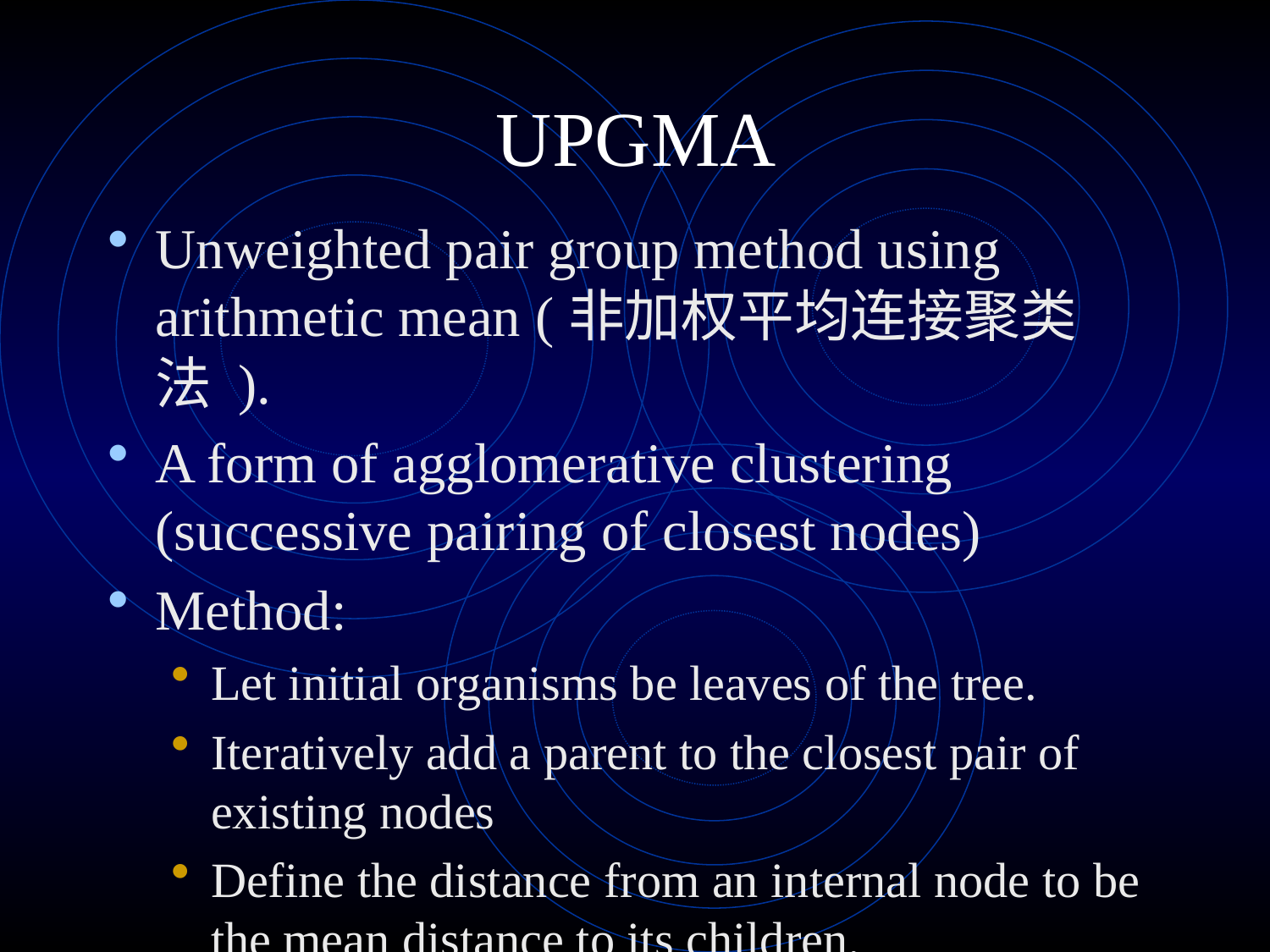

# UPGMA
Unweighted pair group method using  arithmetic mean (非加权平均连接聚类法 ).
A form of agglomerative clustering (successive pairing of closest nodes)
Method:
Let initial organisms be leaves of the tree.
Iteratively add a parent to the closest pair of existing nodes
Define the distance from an internal node to be the mean distance to its children.